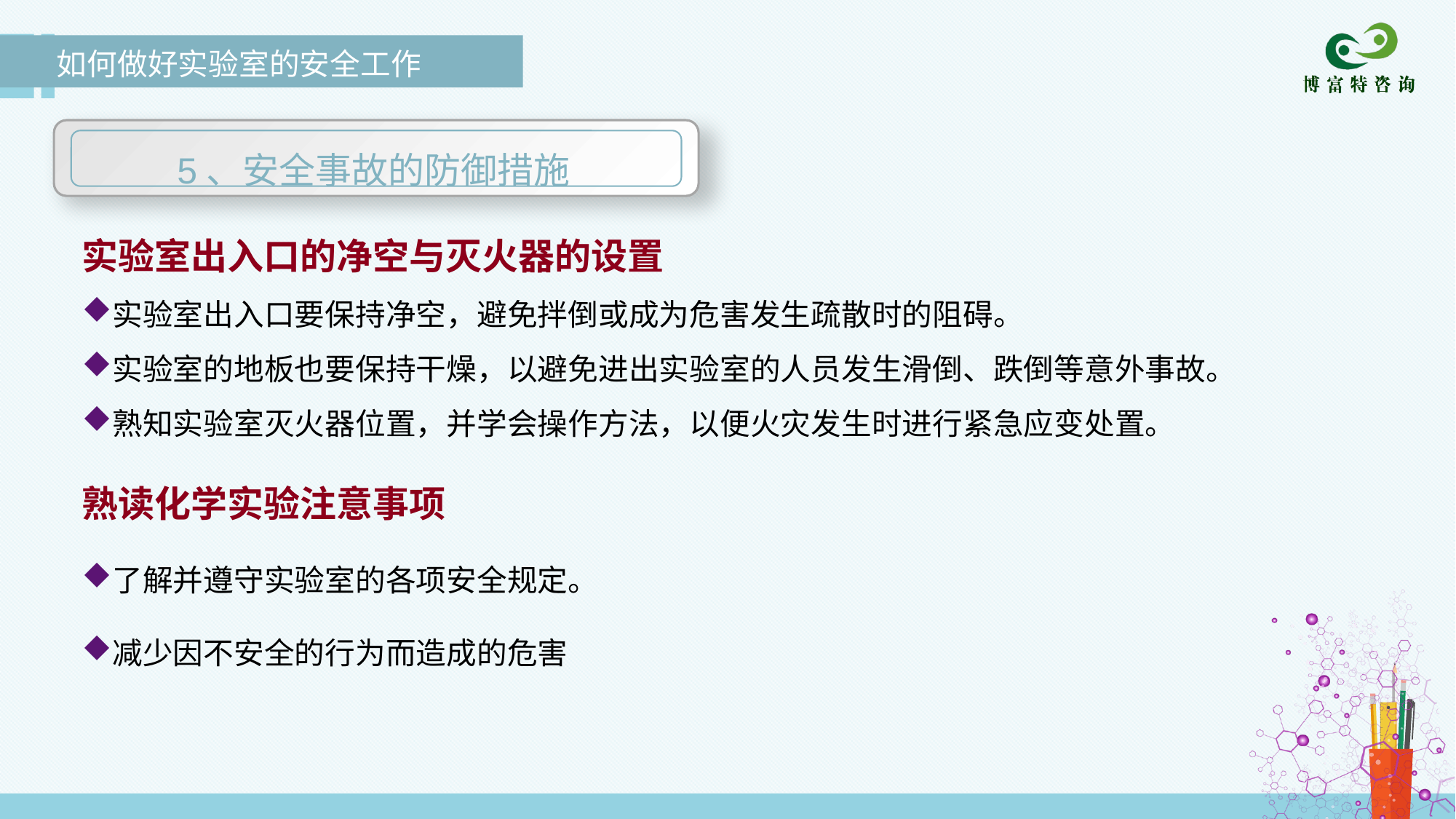

如何做好实验室的安全工作

5、安全事故的防御措施

实验室出入口的净空与灭火器的设置
实验室出入口要保持净空，避免拌倒或成为危害发生疏散时的阻碍。
实验室的地板也要保持干燥，以避免进出实验室的人员发生滑倒、跌倒等意外事故。
熟知实验室灭火器位置，并学会操作方法，以便火灾发生时进行紧急应变处置。
熟读化学实验注意事项
了解并遵守实验室的各项安全规定。
减少因不安全的行为而造成的危害